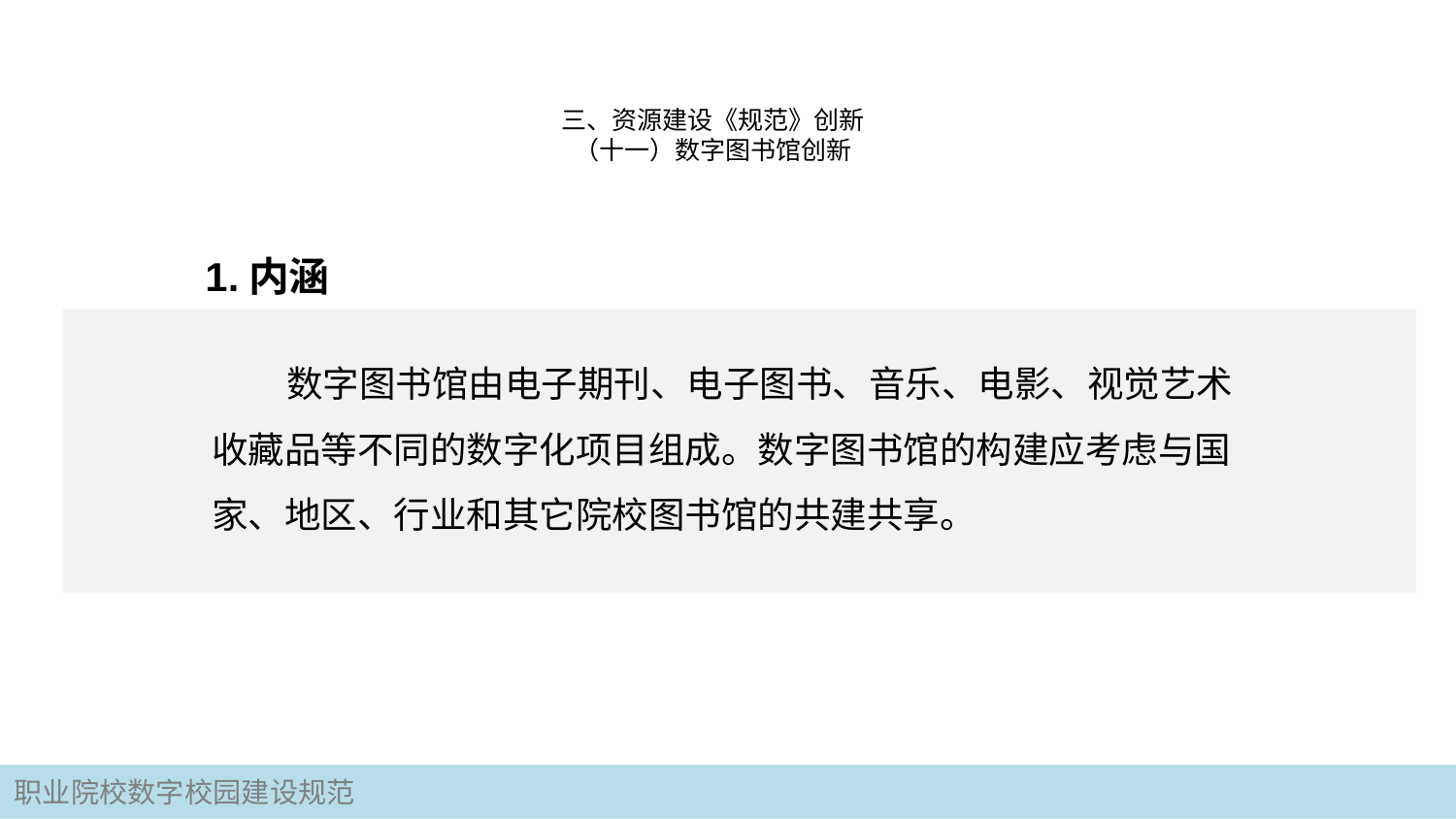

# 三、资源建设《规范》创新 （十一）数字图书馆创新
1.内涵

        数字图书馆由电子期刊、电子图书、音乐、电影、视觉艺术收藏品等不同的数字化项目组成。数字图书馆的构建应考虑与国家、地区、行业和其它院校图书馆的共建共享。
职业院校数字校园建设规范